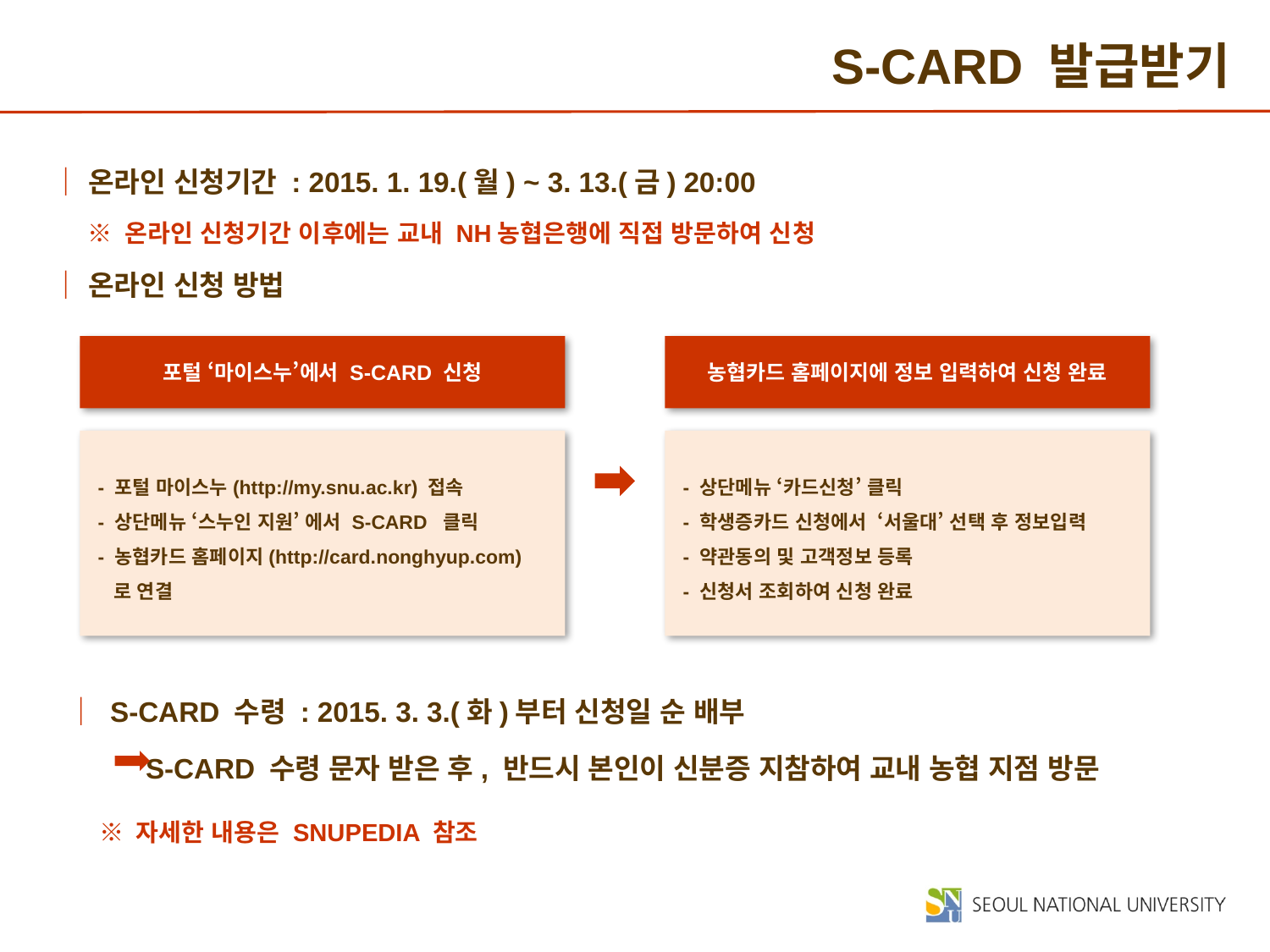

S-CARD 발급받기
｜ 온라인 신청기간 : 2015. 1. 19.(월) ~ 3. 13.(금) 20:00
     ※ 온라인 신청기간 이후에는 교내 NH농협은행에 직접 방문하여 신청
｜ 온라인 신청 방법
포털 ‘마이스누’에서 S-CARD 신청
 - 포털 마이스누(http://my.snu.ac.kr) 접속
 - 상단메뉴 ‘스누인 지원’ 에서 S-CARD  클릭
 - 농협카드 홈페이지(http://card.nonghyup.com)
   로 연결
농협카드 홈페이지에 정보 입력하여 신청 완료
 - 상단메뉴 ‘카드신청’ 클릭
 - 학생증카드 신청에서  ‘서울대’ 선택 후 정보입력
 - 약관동의 및 고객정보 등록
 - 신청서 조회하여 신청 완료

｜ S-CARD 수령 : 2015. 3. 3.(화)부터 신청일 순 배부
          S-CARD 수령 문자 받은 후, 반드시 본인이 신분증 지참하여 교내 농협 지점 방문

   ※ 자세한 내용은 SNUPEDIA 참조